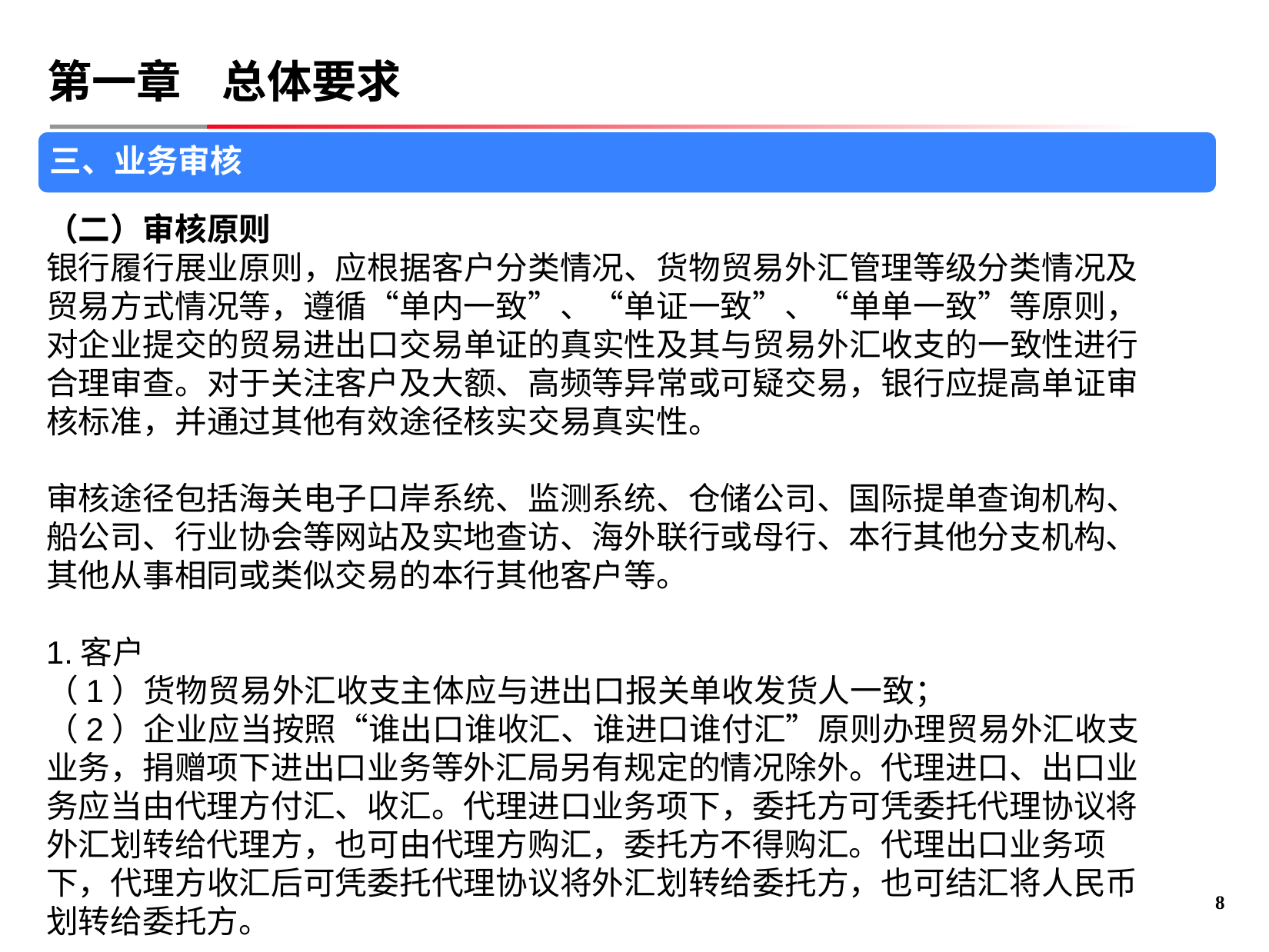

# 第一章    总体要求

三、业务审核
（二）审核原则
银行履行展业原则，应根据客户分类情况、货物贸易外汇管理等级分类情况及贸易方式情况等，遵循“单内一致”、“单证一致”、“单单一致”等原则，对企业提交的贸易进出口交易单证的真实性及其与贸易外汇收支的一致性进行合理审查。对于关注客户及大额、高频等异常或可疑交易，银行应提高单证审核标准，并通过其他有效途径核实交易真实性。

审核途径包括海关电子口岸系统、监测系统、仓储公司、国际提单查询机构、船公司、行业协会等网站及实地查访、海外联行或母行、本行其他分支机构、其他从事相同或类似交易的本行其他客户等。

1.客户
（1）货物贸易外汇收支主体应与进出口报关单收发货人一致；
（2）企业应当按照“谁出口谁收汇、谁进口谁付汇”原则办理贸易外汇收支业务，捐赠项下进出口业务等外汇局另有规定的情况除外。代理进口、出口业务应当由代理方付汇、收汇。代理进口业务项下，委托方可凭委托代理协议将外汇划转给代理方，也可由代理方购汇，委托方不得购汇。代理出口业务项下，代理方收汇后可凭委托代理协议将外汇划转给委托方，也可结汇将人民币划转给委托方。
8